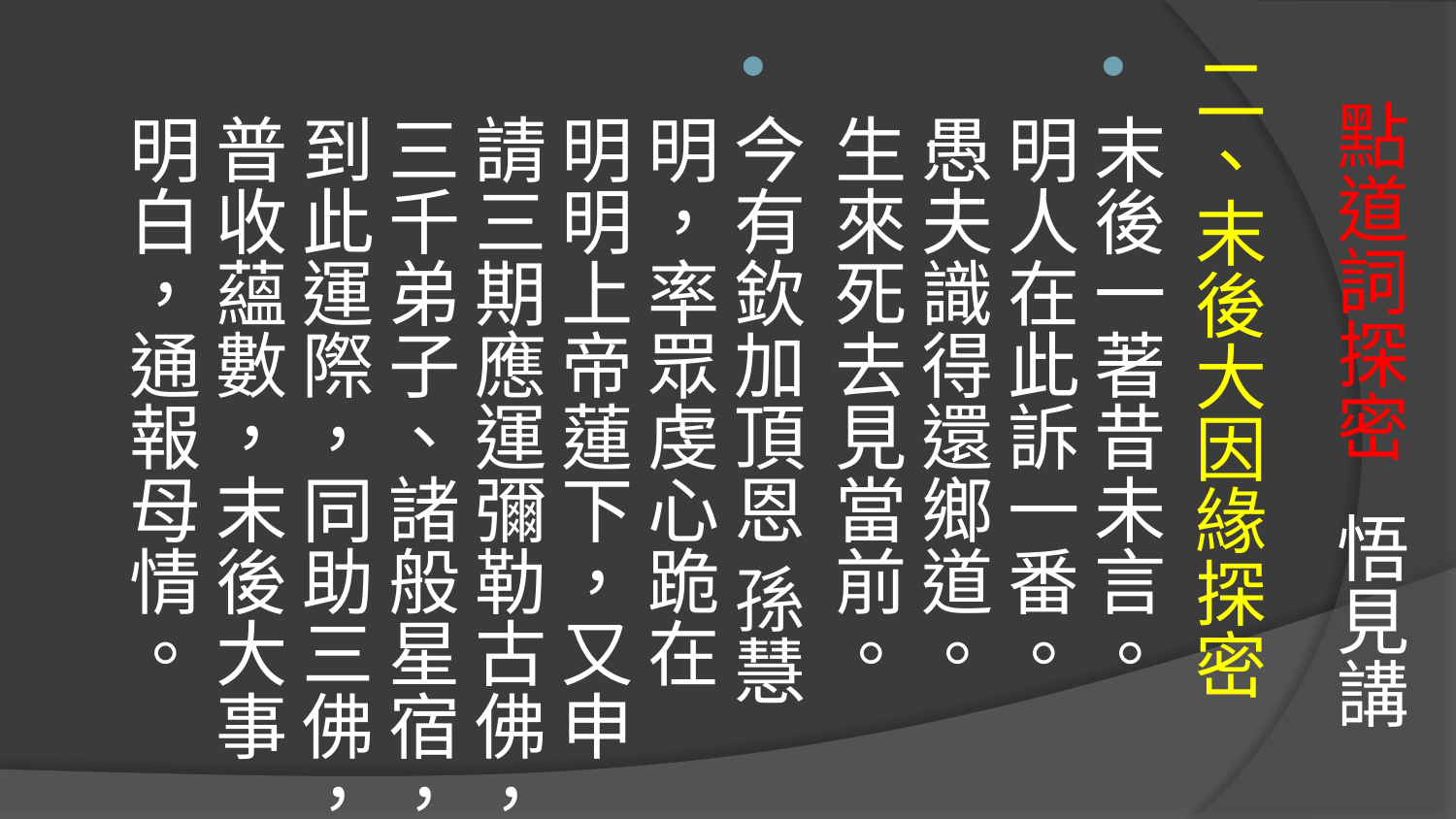

二、末後大因緣探密
末後一著昔未言。 明人在此訴一番。 愚夫識得還鄉道。 生來死去見當前。
今有欽加頂恩 孫慧明，率眾虔心跪在 明明上帝蓮下，又申請三期應運彌勒古佛，三千弟子、諸般星宿，到此運際，同助三佛，普收蘊數，末後大事明白，通報母情。

# 點道詞探密   悟見講